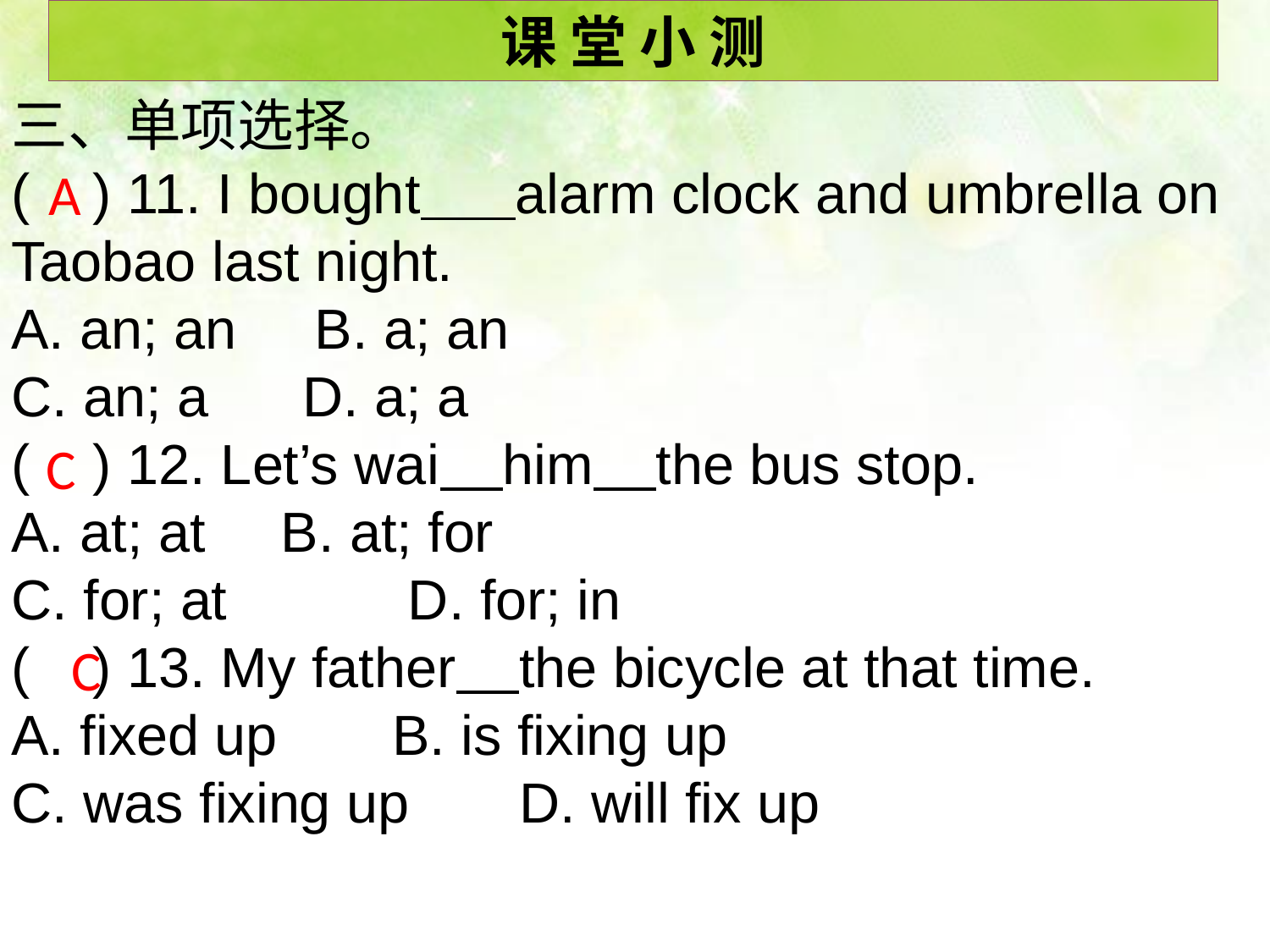

课 堂 小 测
三、单项选择。
(    ) 11. I bought      alarm clock and umbrella on Taobao last night.
A. an; an     B. a; an
C. an; a      D. a; a
(    ) 12. Let’s wai    him    the bus stop.
A. at; at   	 B. at; for
C. for; at   	 D. for; in
(    ) 13. My father    the bicycle at that time.
A. fixed up	B. is fixing up
C. was fixing up	D. will fix up
A
C
C